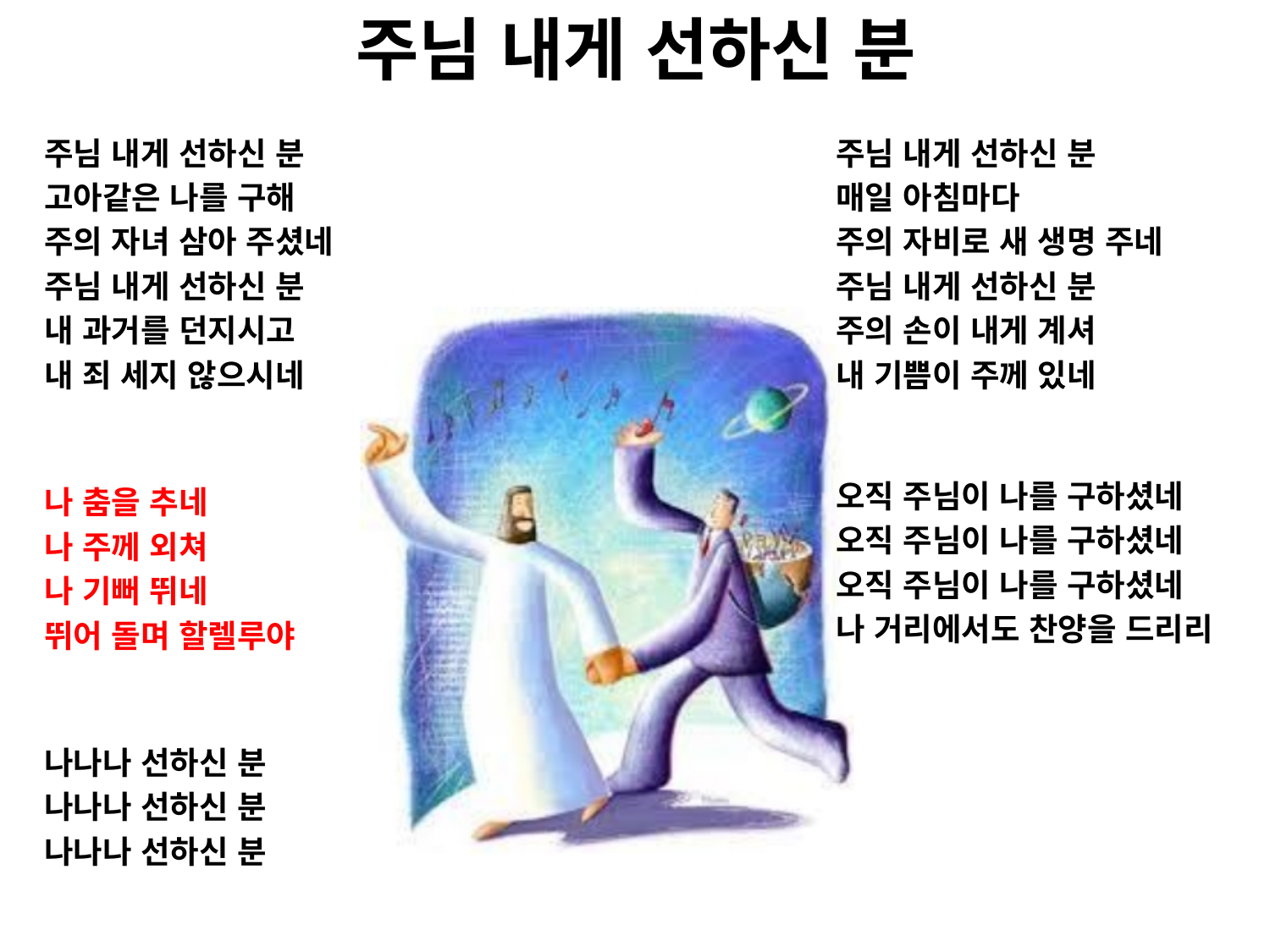

# 주님 내게 선하신 분
주님 내게 선하신 분
고아같은 나를 구해
주의 자녀 삼아 주셨네
주님 내게 선하신 분
내 과거를 던지시고
내 죄 세지 않으시네

나 춤을 추네
나 주께 외쳐
나 기뻐 뛰네
뛰어 돌며 할렐루야

나나나 선하신 분
나나나 선하신 분
나나나 선하신 분
주님 내게 선하신 분
매일 아침마다
주의 자비로 새 생명 주네
주님 내게 선하신 분
주의 손이 내게 계셔
내 기쁨이 주께 있네
오직 주님이 나를 구하셨네
오직 주님이 나를 구하셨네
오직 주님이 나를 구하셨네
나 거리에서도 찬양을 드리리